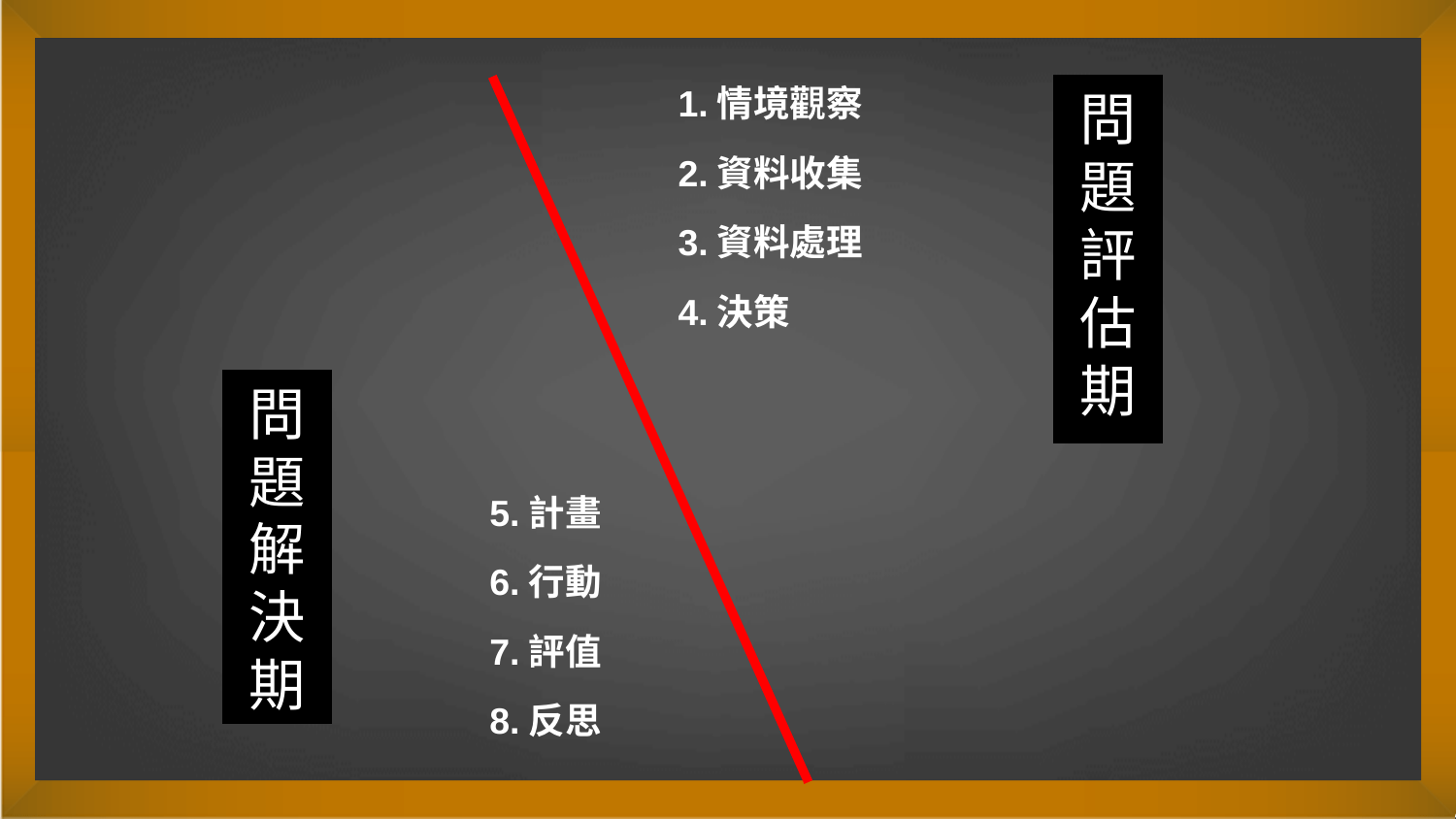

1.情境觀察

2.資料收集

3.資料處理

4.決策
問
題
評
估
期
問
題
解
決
期

5.計畫

6.行動

7.評值

8.反思